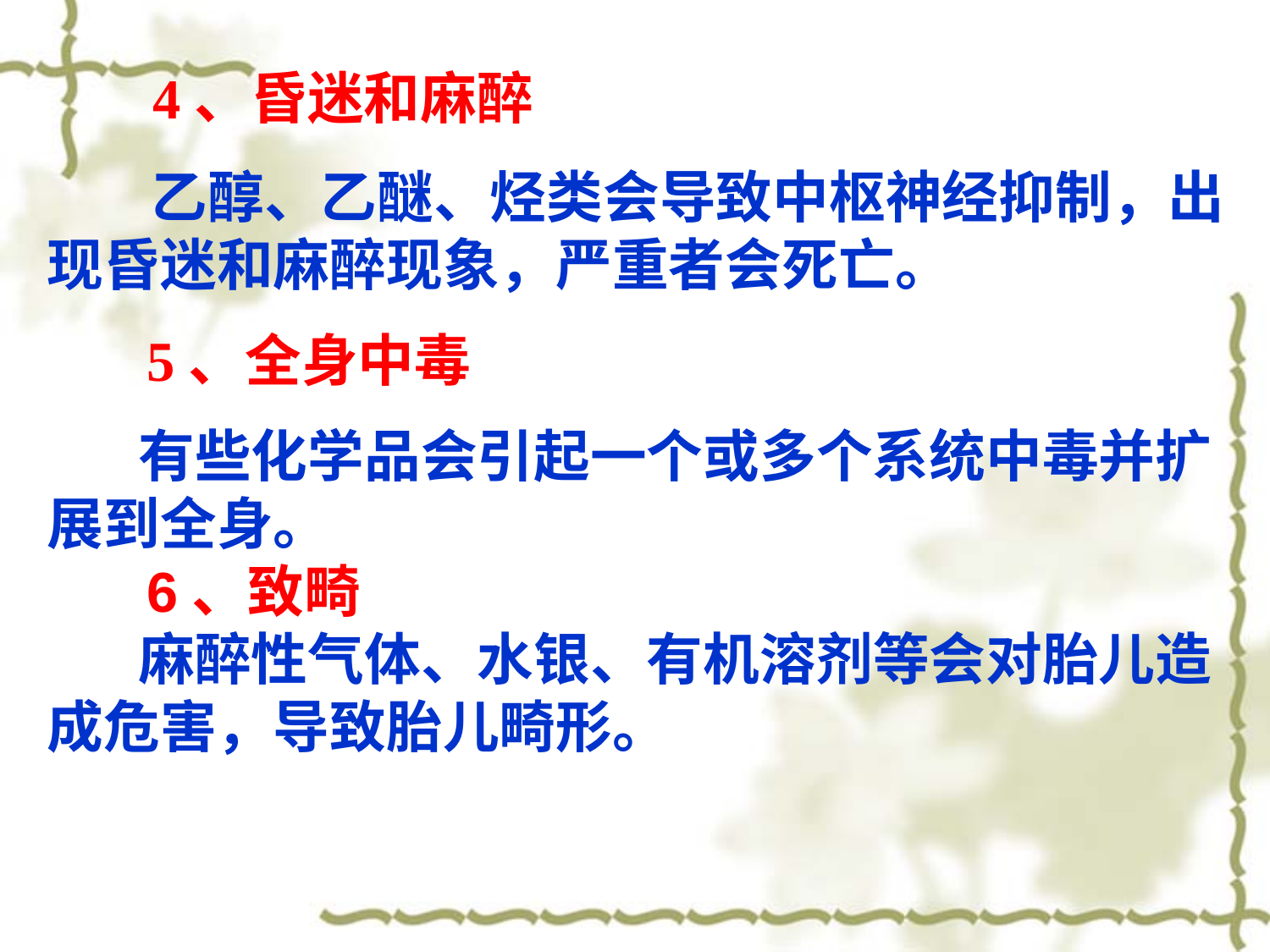

4、昏迷和麻醉
       乙醇、乙醚、烃类会导致中枢神经抑制，出现昏迷和麻醉现象，严重者会死亡。
       5、全身中毒
      有些化学品会引起一个或多个系统中毒并扩展到全身。
       6、致畸
      麻醉性气体、水银、有机溶剂等会对胎儿造成危害，导致胎儿畸形。

62